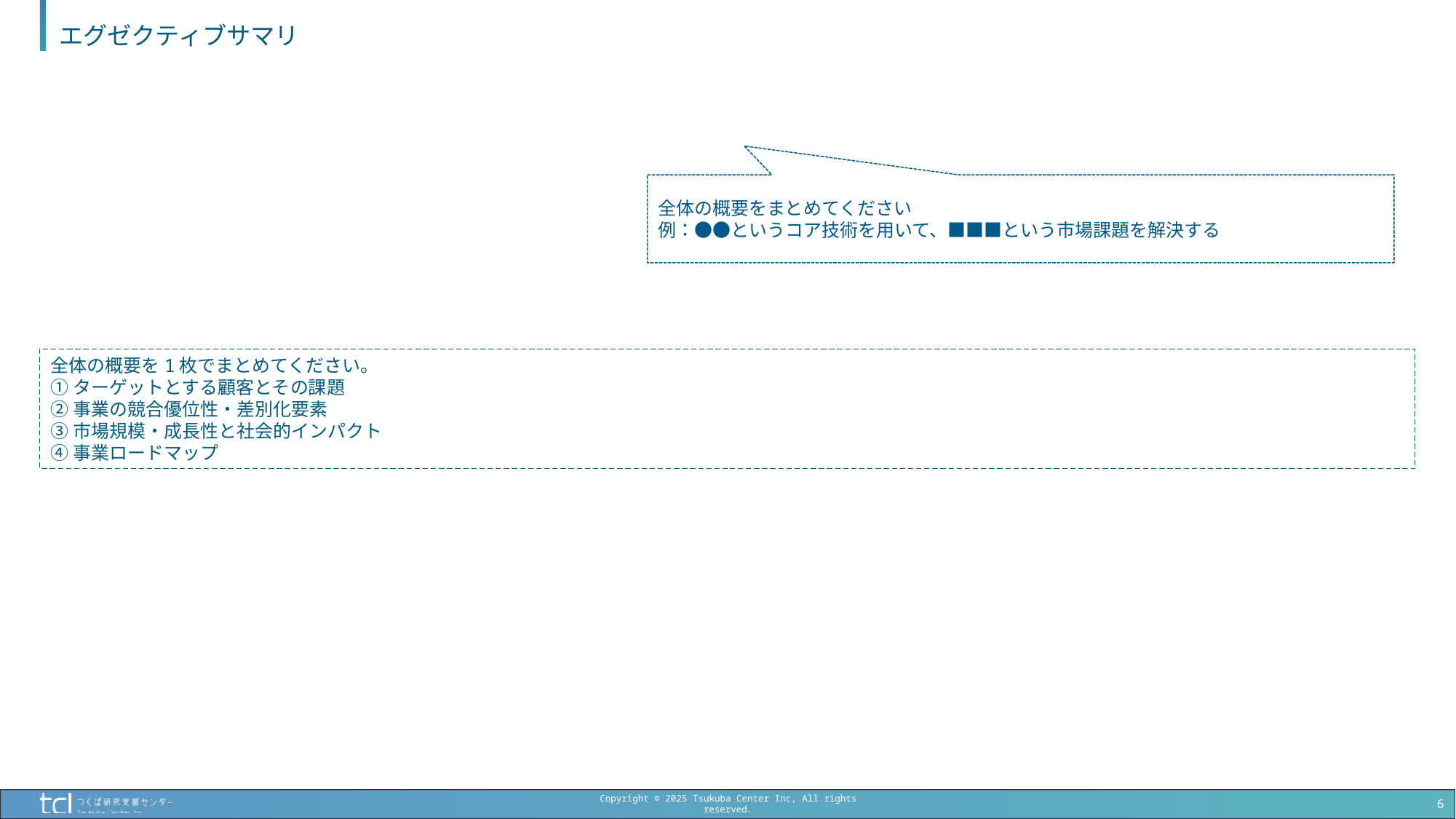

# エグゼクティブサマリ

全体の概要をまとめてください
例：●●というコア技術を用いて、■■■という市場課題を解決する
全体の概要を1枚でまとめてください。
①ターゲットとする顧客とその課題
②事業の競合優位性・差別化要素
③市場規模・成長性と社会的インパクト
④事業ロードマップ
6